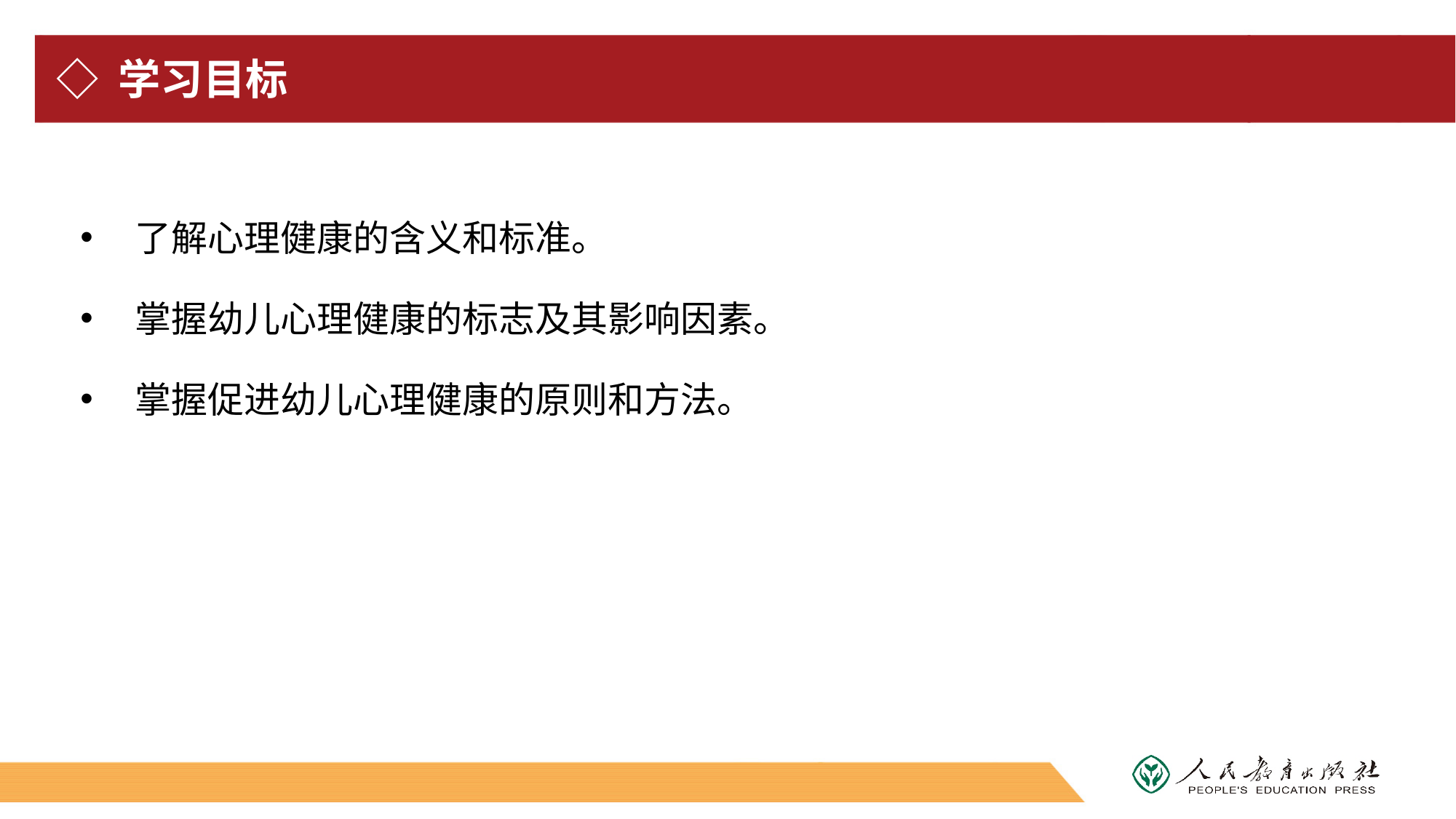

# ◇ 学习目标
了解心理健康的含义和标准。
掌握幼儿心理健康的标志及其影响因素。
掌握促进幼儿心理健康的原则和方法。